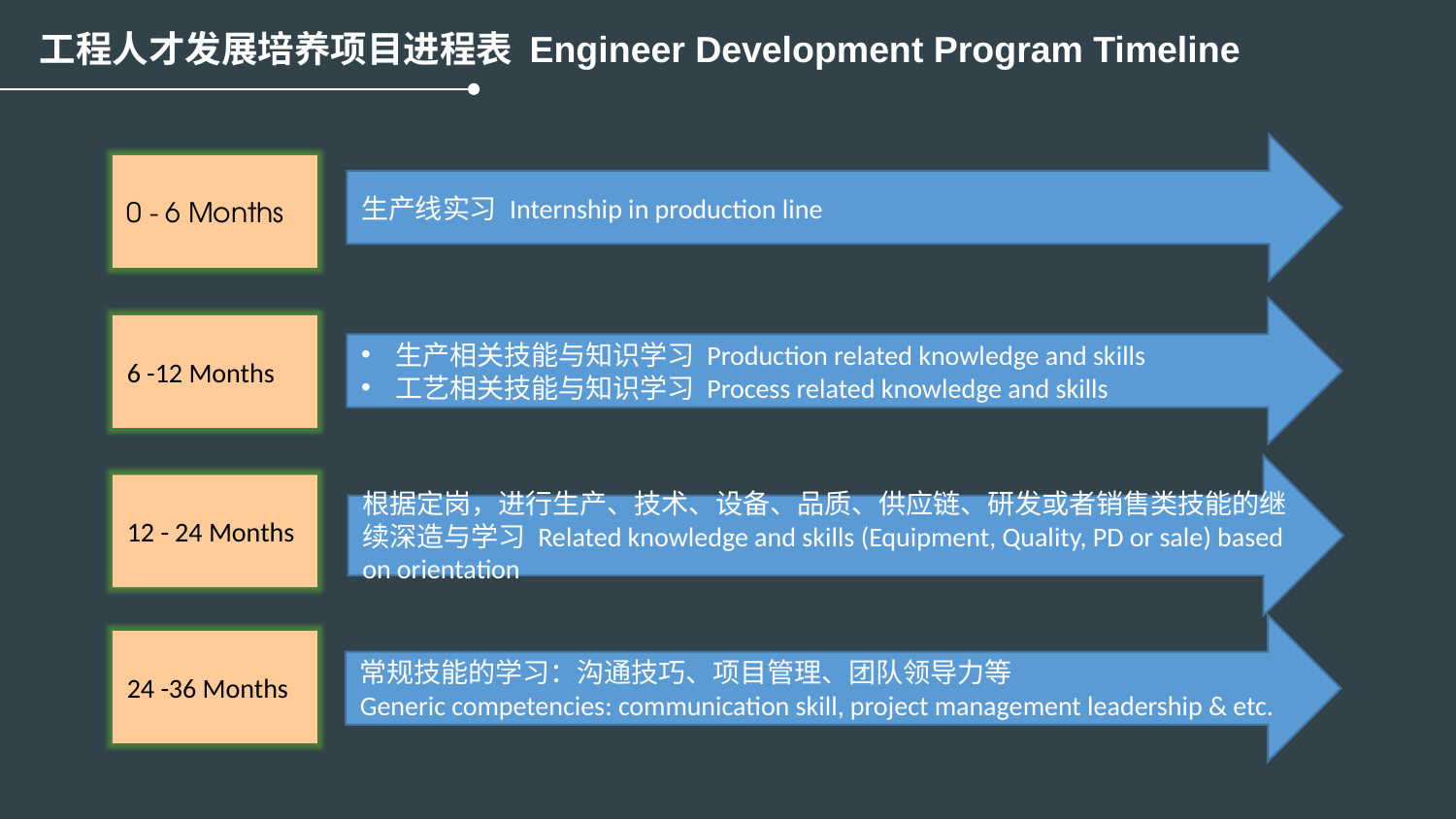

工程人才发展培养项目进程表 Engineer Development Program Timeline

生产线实习 Internship in production line

0 - 6 Months

生产相关技能与知识学习 Production related knowledge and skills
工艺相关技能与知识学习 Process related knowledge and skills

6 -12 Months

根据定岗，进行生产、技术、设备、品质、供应链、研发或者销售类技能的继续深造与学习 Related knowledge and skills (Equipment, Quality, PD or sale) based on orientation

12 - 24 Months

常规技能的学习：沟通技巧、项目管理、团队领导力等
Generic competencies: communication skill, project management leadership & etc.

24 -36 Months